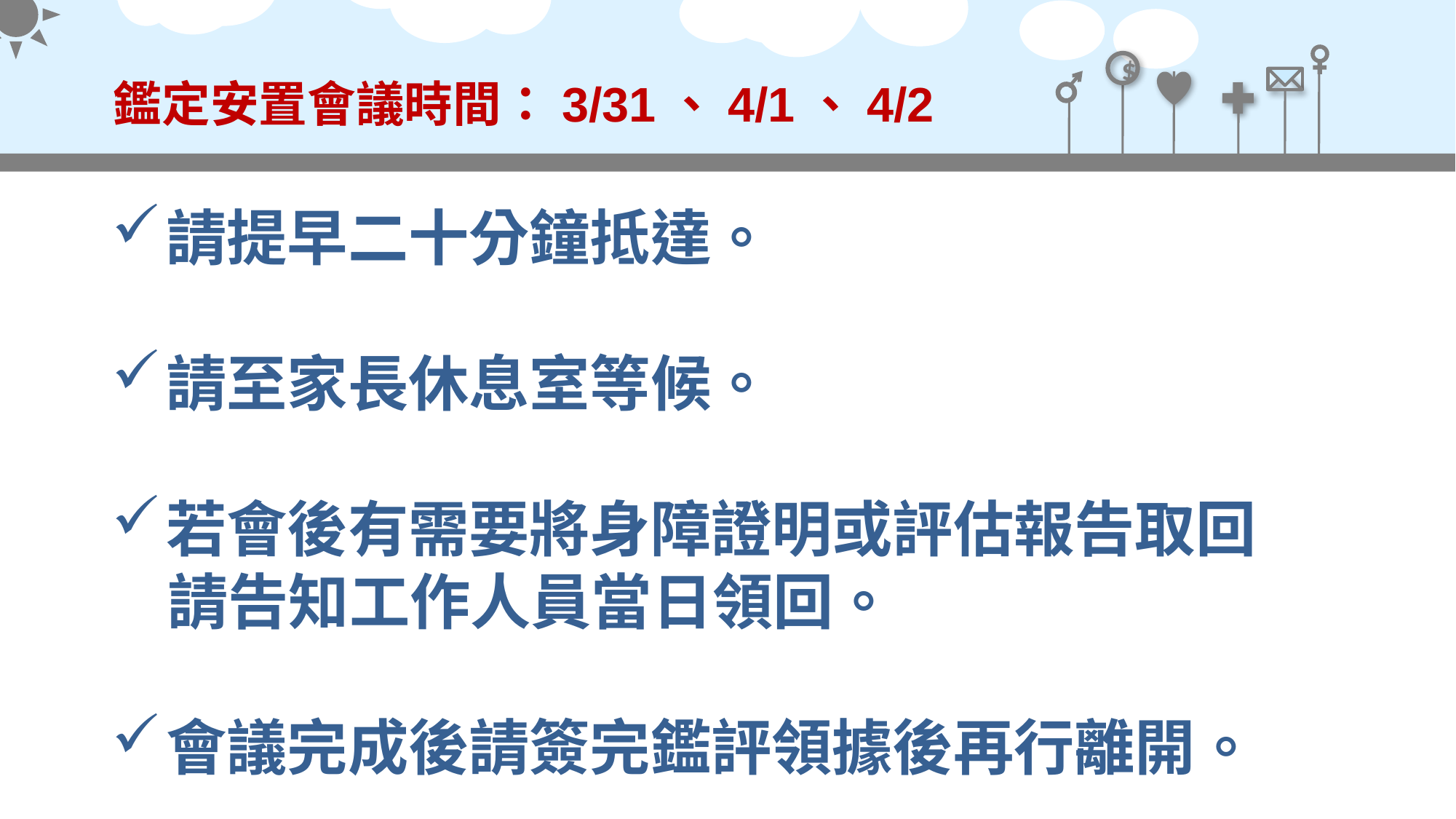

# 鑑定安置會議時間：3/31、4/1、4/2
請提早二十分鐘抵達。

請至家長休息室等候。

若會後有需要將身障證明或評估報告取回
   請告知工作人員當日領回。

會議完成後請簽完鑑評領據後再行離開。